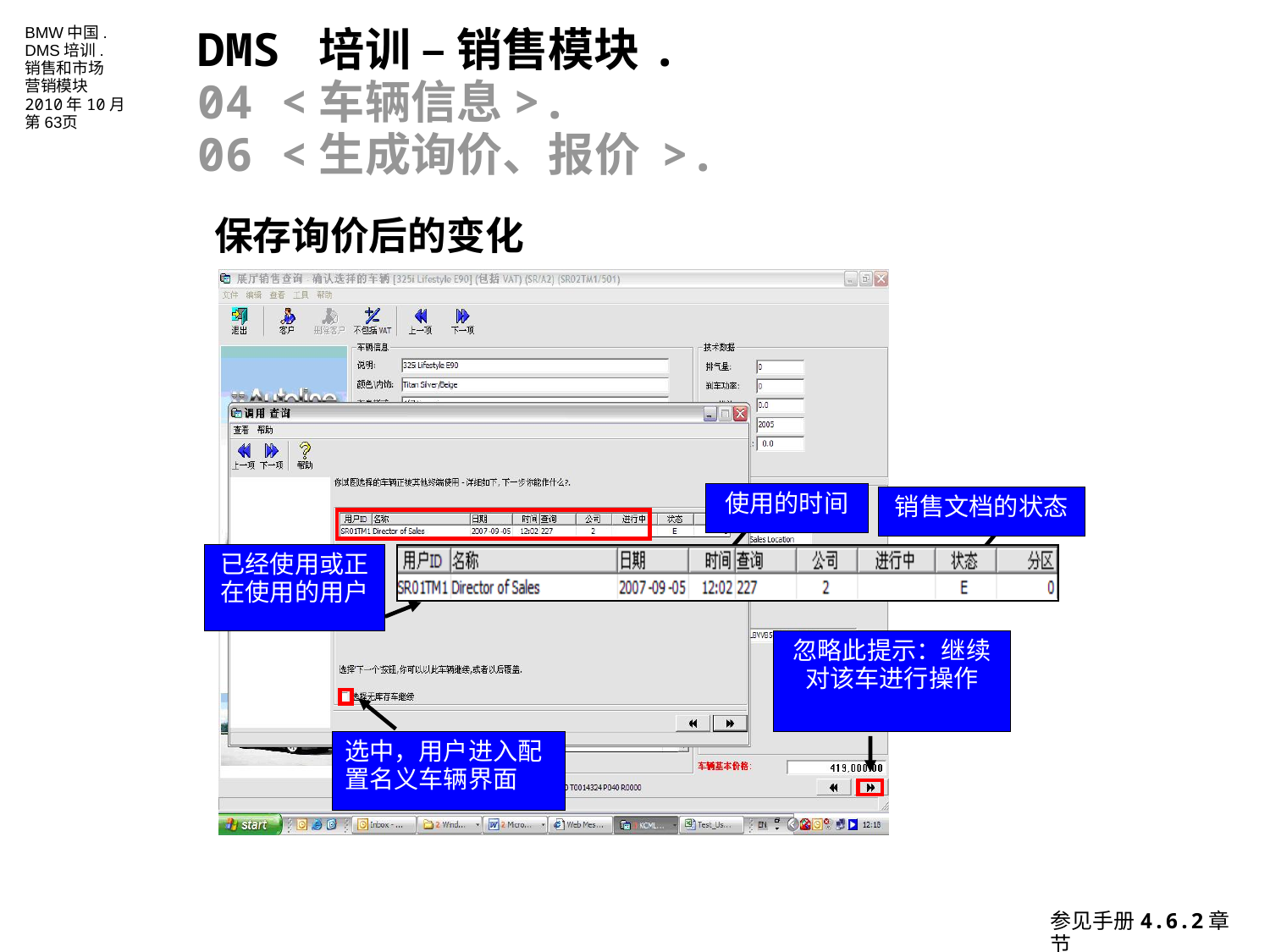

DMS 培训 – 销售模块.
04 <车辆信息>.
06 <生成询价、报价 >.
保存询价后的变化

使用的时间
销售文档的状态

已经使用或正在使用的用户

忽略此提示：继续对该车进行操作

选中，用户进入配置名义车辆界面

参见手册4.6.2章节